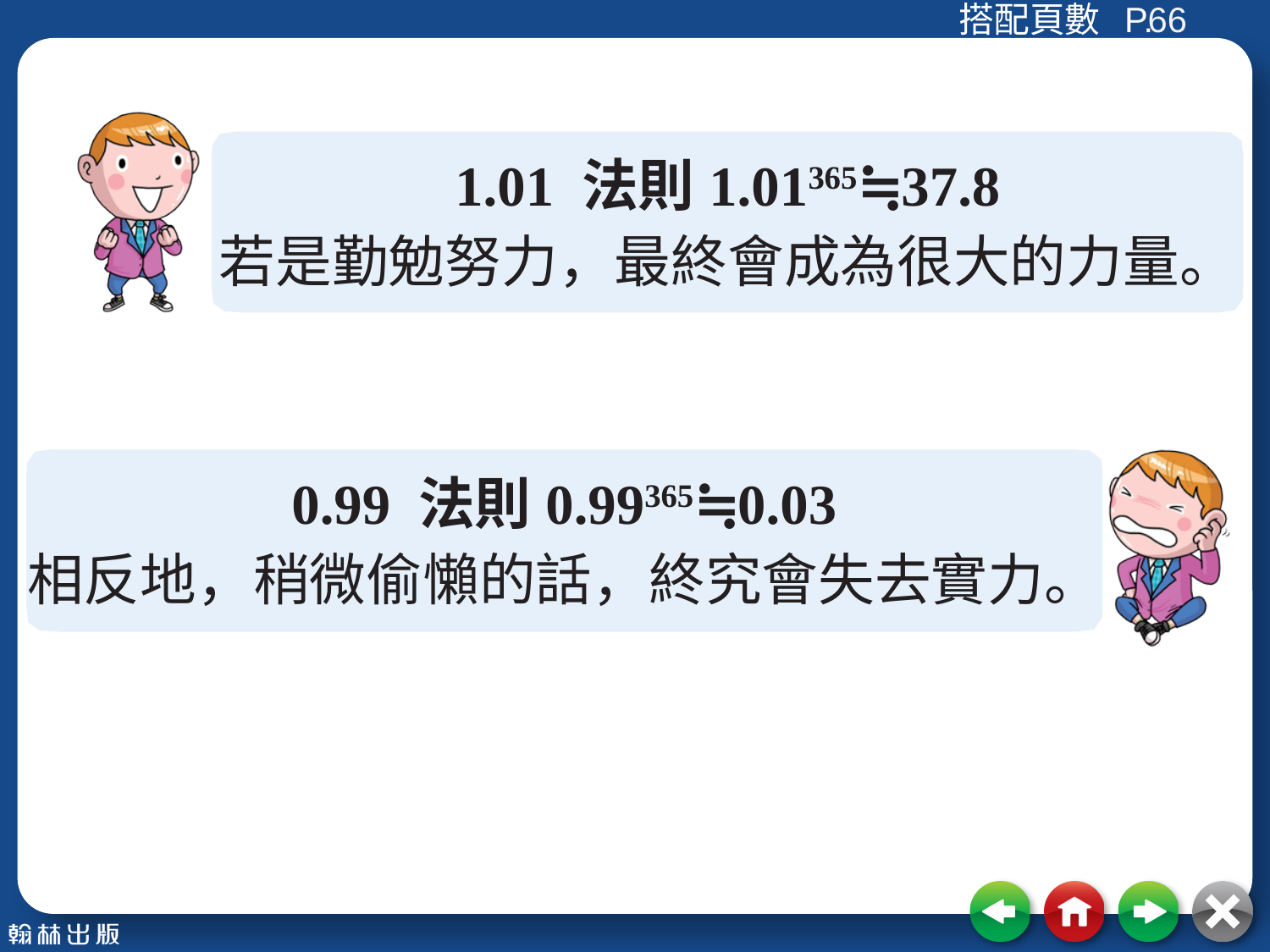

66

1.01 法則	1.01365≒37.8
若是勤勉努力，最終會成為很大的力量。

0.99 法則	0.99365≒0.03
相反地，稍微偷懶的話，終究會失去實力。